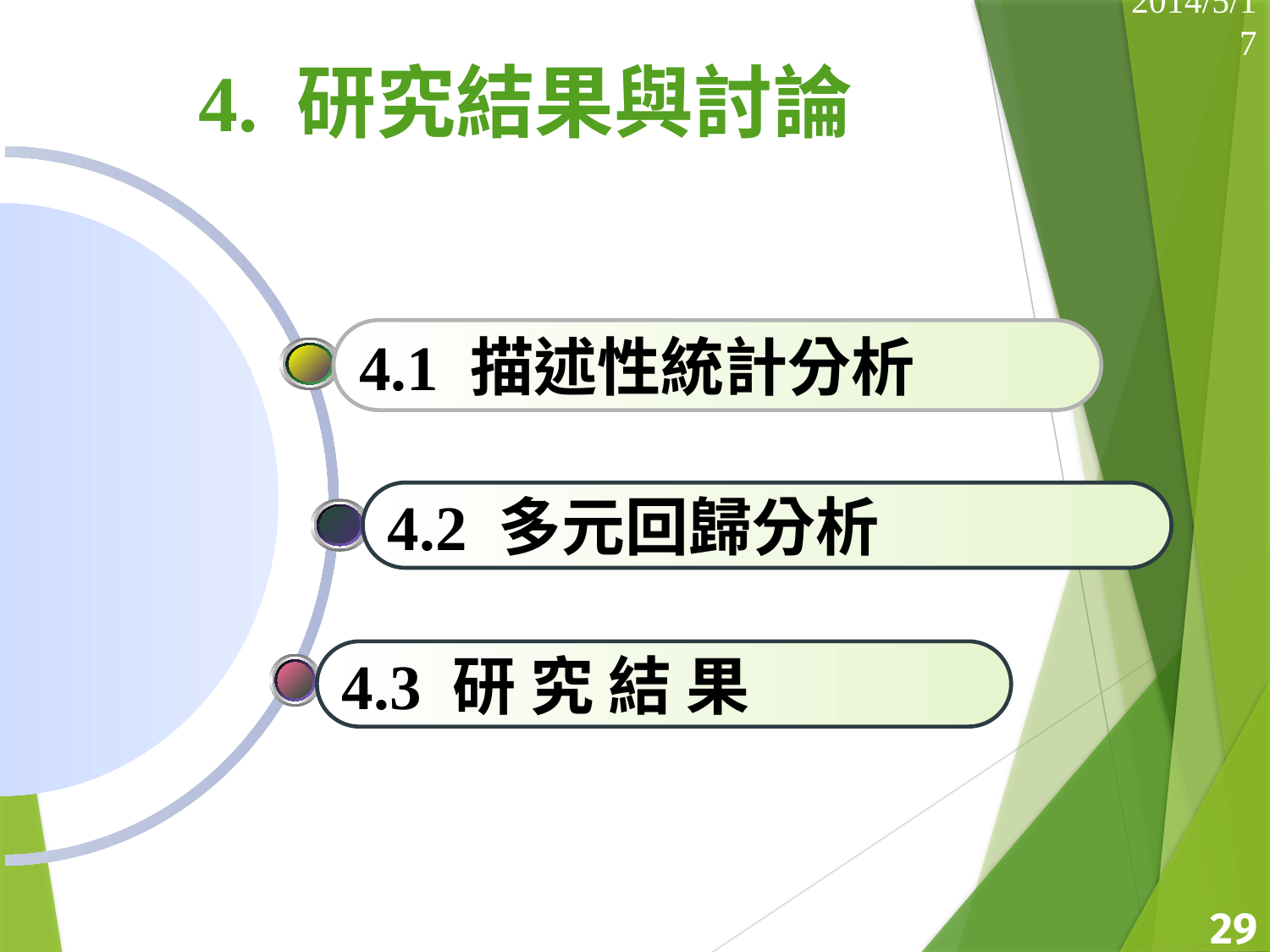

2014/5/17
# 4. 研究結果與討論

4.1 描述性統計分析

4.2 多元回歸分析

4.3 研 究 結 果

29